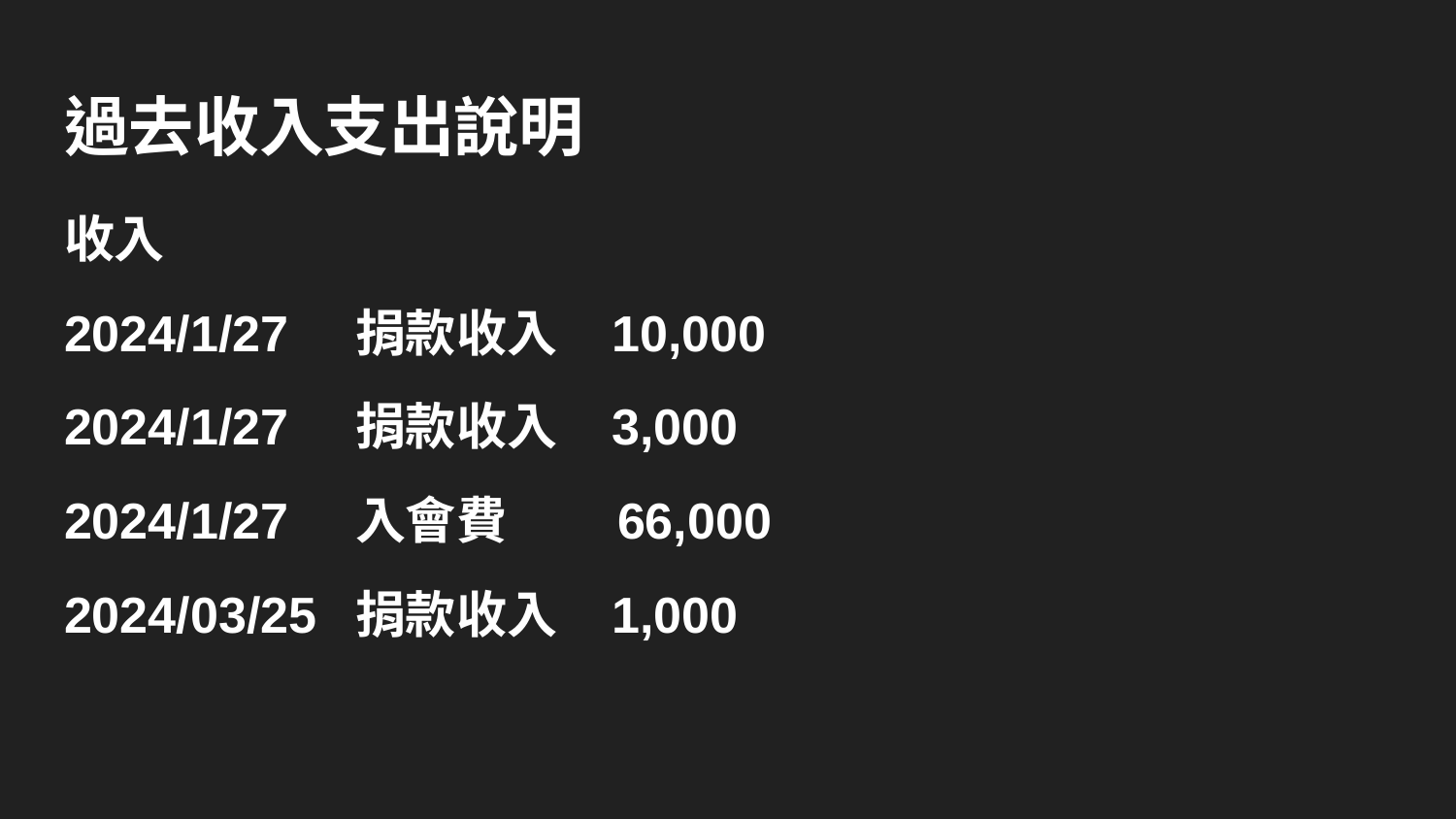

# 過去收入支出說明
收入
2024/1/27	捐款收入   10,000
2024/1/27	捐款收入   3,000
2024/1/27	入會費       66,000
2024/03/25  	捐款收入   1,000